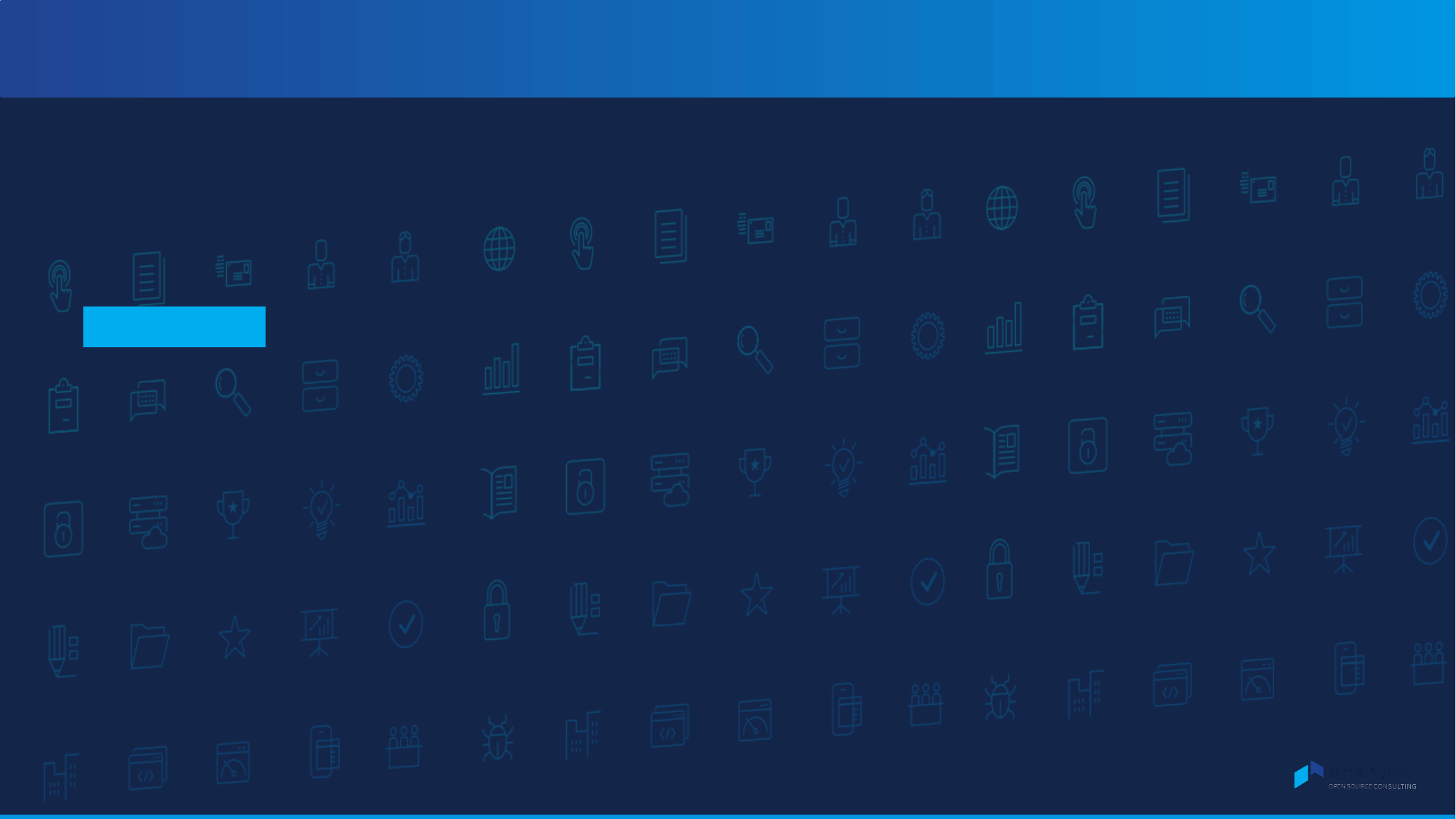

CHAPTER 03
기상청 CI/CD 빌드잡(프로젝트) 구성 - pipeline